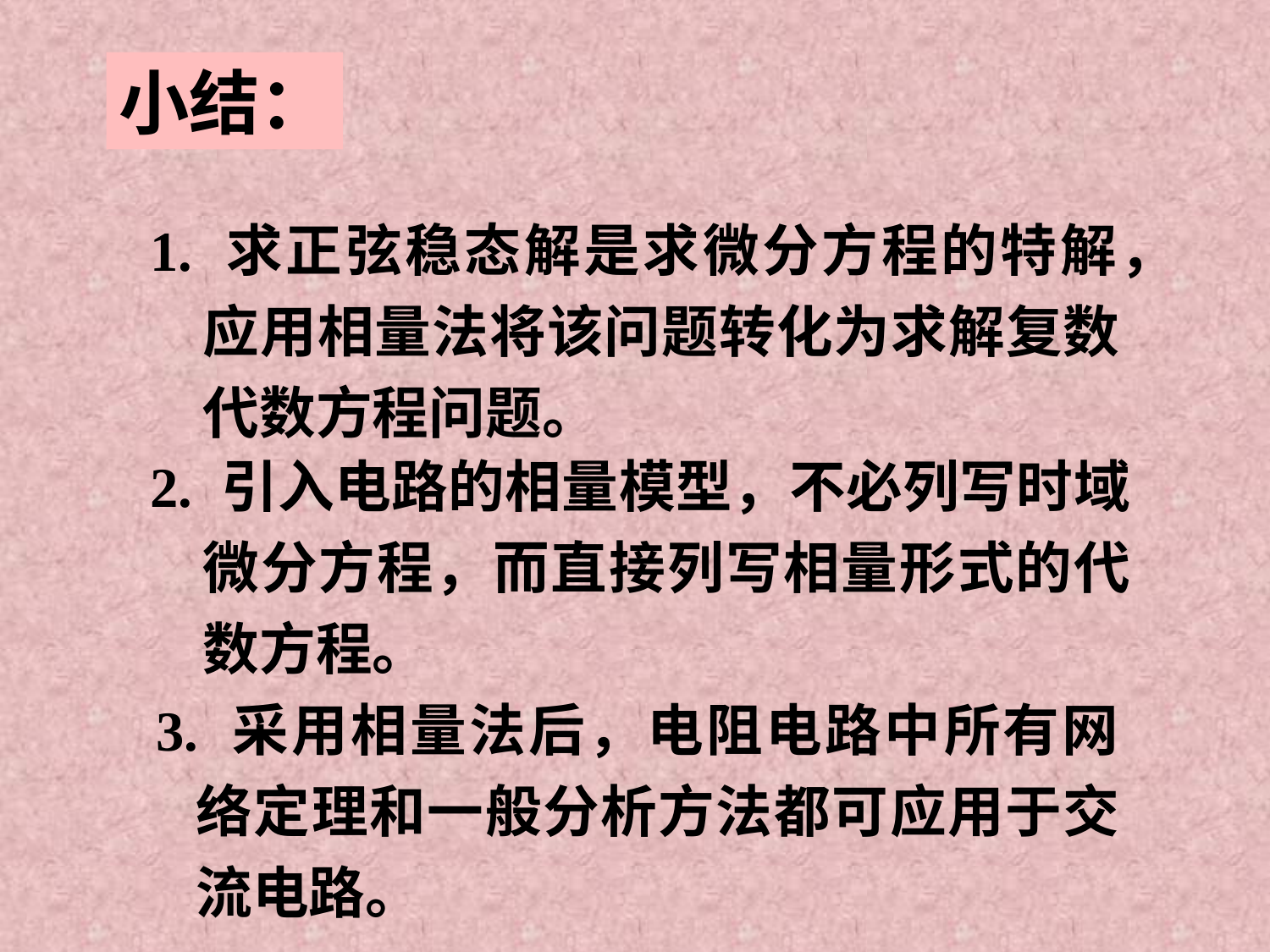

小结：
1. 求正弦稳态解是求微分方程的特解，应用相量法将该问题转化为求解复数代数方程问题。
2. 引入电路的相量模型，不必列写时域微分方程，而直接列写相量形式的代数方程。
3. 采用相量法后，电阻电路中所有网络定理和一般分析方法都可应用于交流电路。